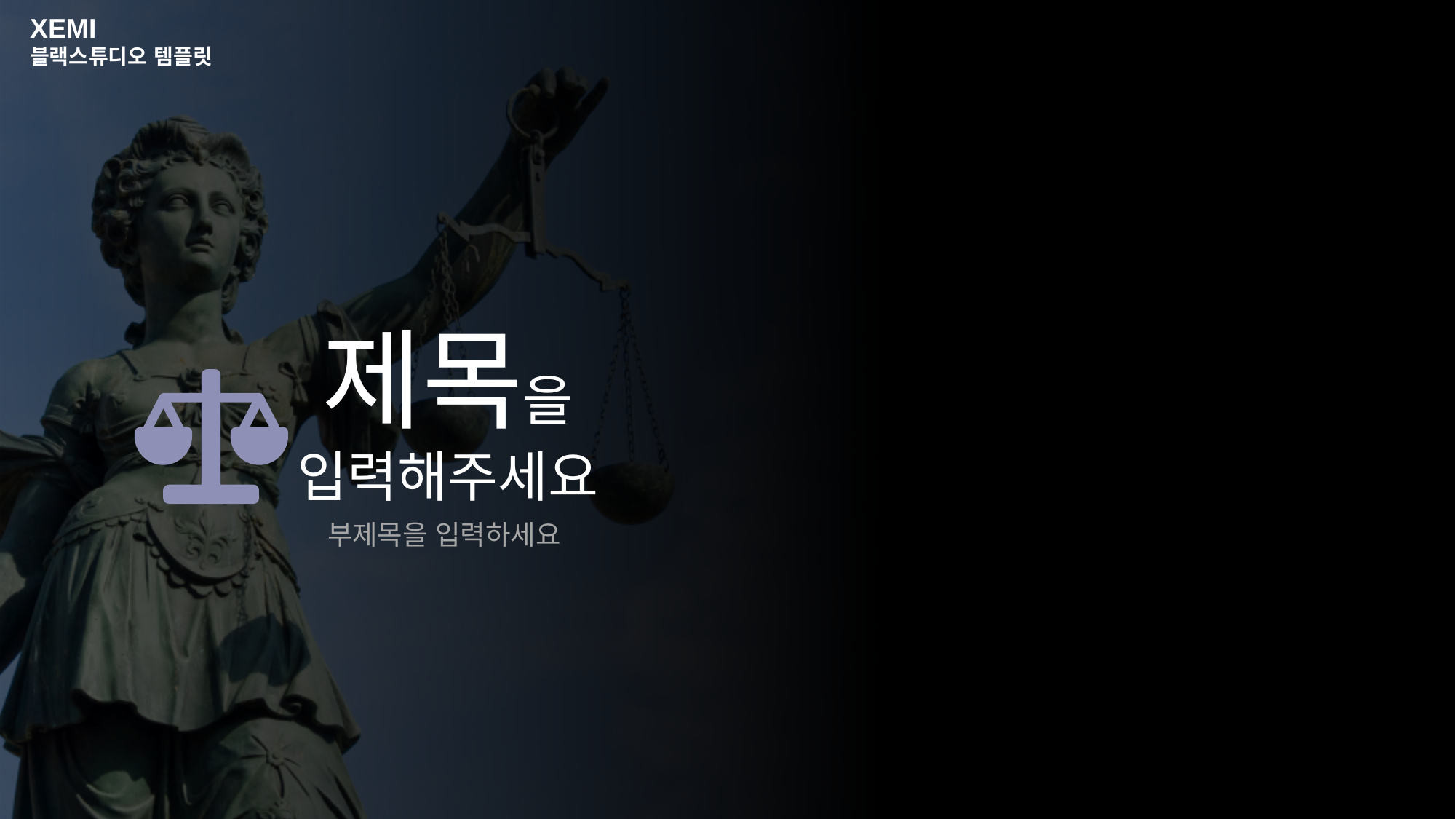

XEMI
블랙스튜디오 템플릿
제목을
입력해주세요

부제목을 입력하세요